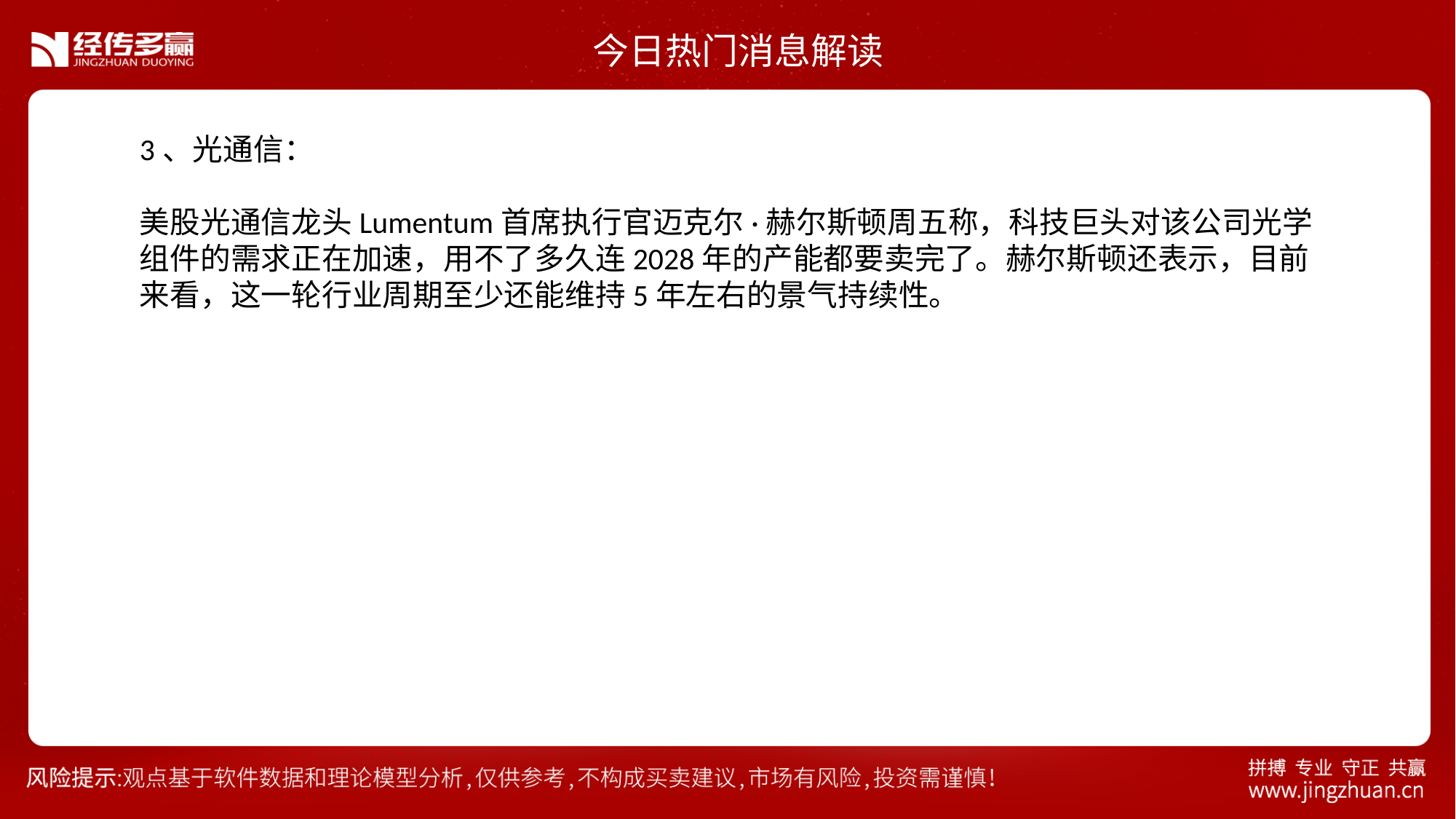

今日热门消息解读
3、光通信：

美股光通信龙头Lumentum首席执行官迈克尔·赫尔斯顿周五称，科技巨头对该公司光学组件的需求正在加速，用不了多久连2028年的产能都要卖完了。赫尔斯顿还表示，目前来看，这一轮行业周期至少还能维持5年左右的景气持续性。